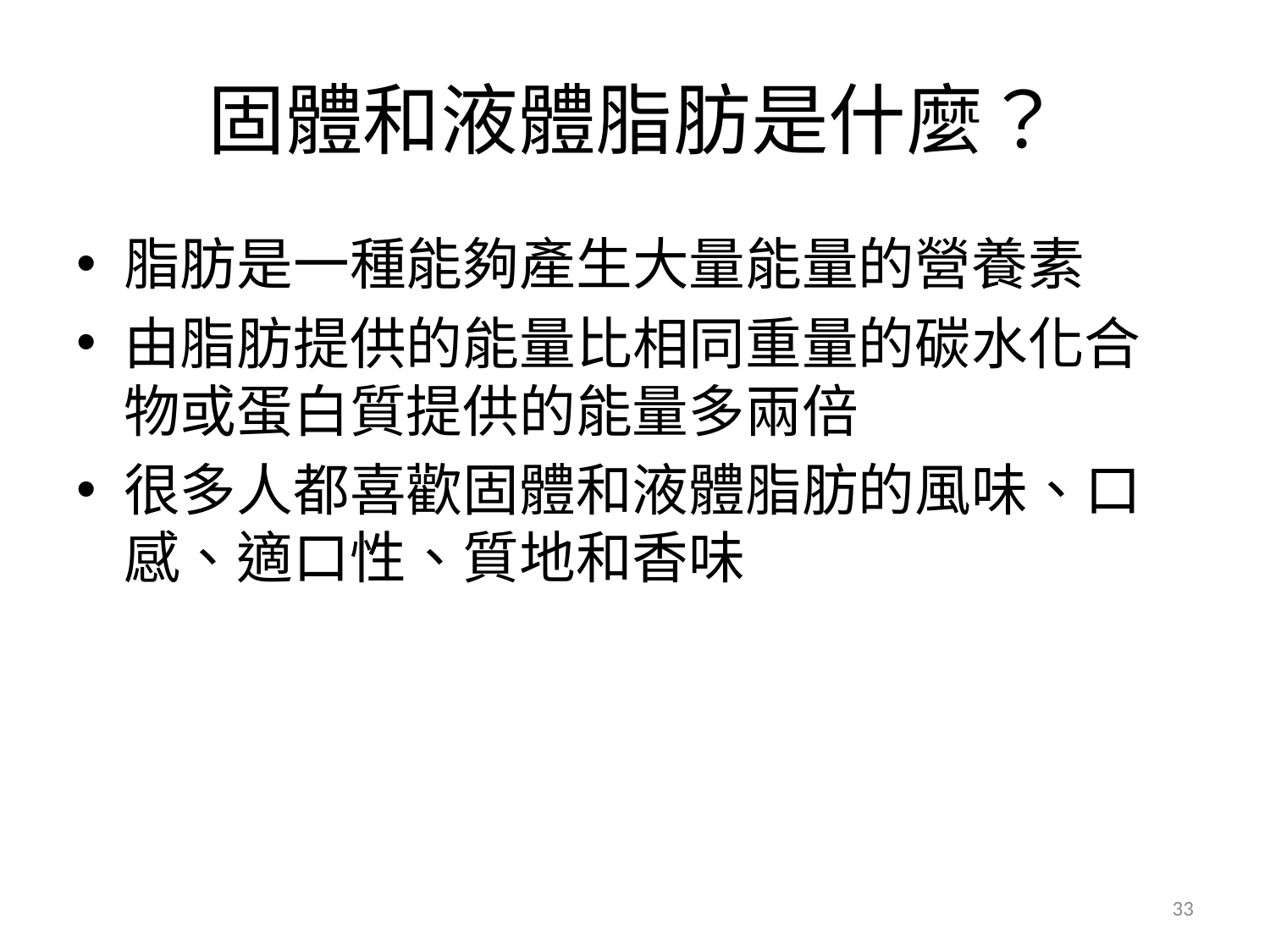

# 固體和液體脂肪是什麼？
脂肪是一種能夠產生大量能量的營養素
由脂肪提供的能量比相同重量的碳水化合物或蛋白質提供的能量多兩倍
很多人都喜歡固體和液體脂肪的風味、口感、適口性、質地和香味

33